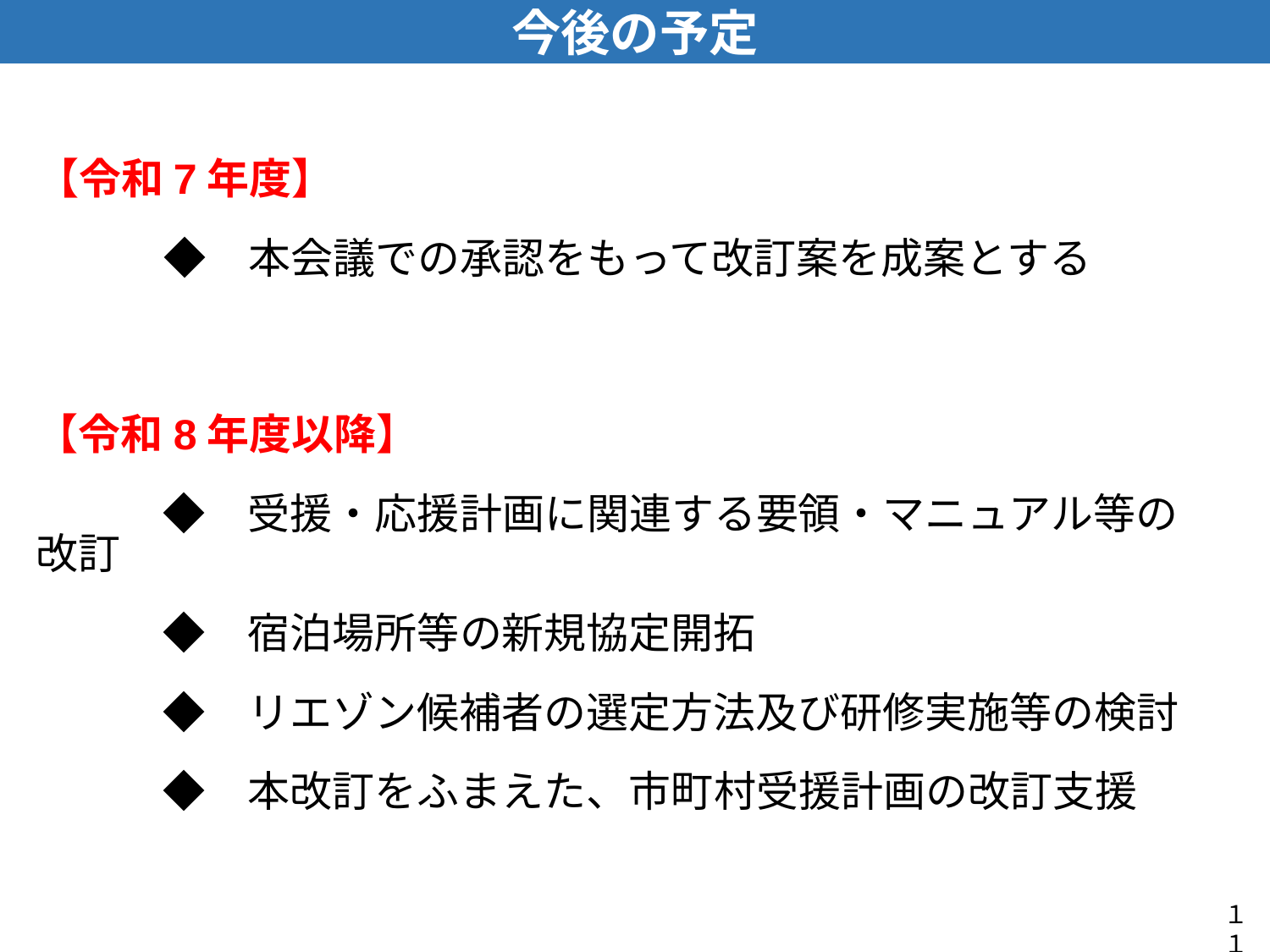

今後の予定
【令和7年度】

　　　◆　本会議での承認をもって改訂案を成案とする

【令和8年度以降】

　　　◆　受援・応援計画に関連する要領・マニュアル等の改訂

　　　◆　宿泊場所等の新規協定開拓

　　　◆　リエゾン候補者の選定方法及び研修実施等の検討

　　　◆　本改訂をふまえた、市町村受援計画の改訂支援

１１